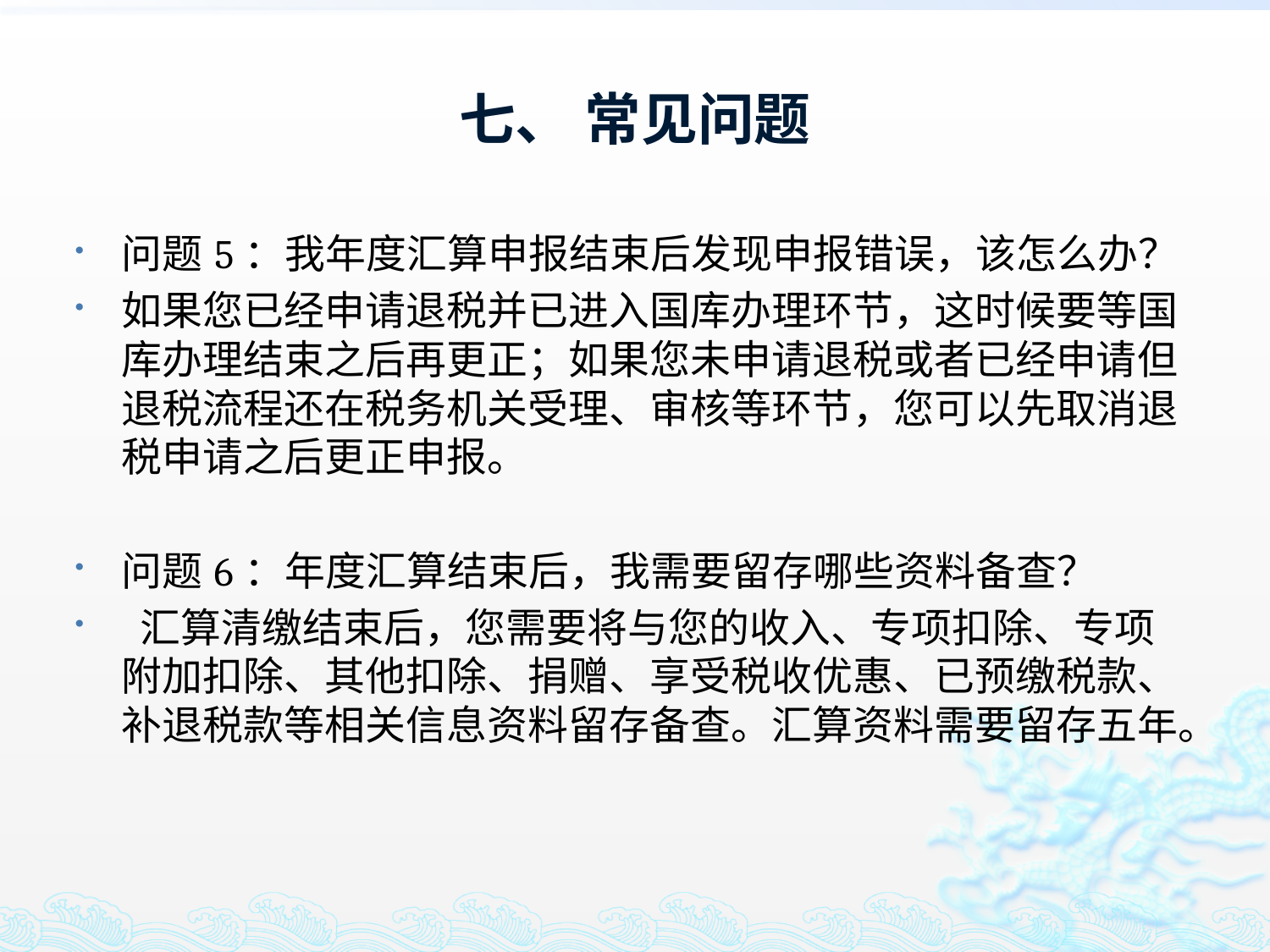

# 七、 常见问题
问题5：我年度汇算申报结束后发现申报错误，该怎么办？
如果您已经申请退税并已进入国库办理环节，这时候要等国库办理结束之后再更正；如果您未申请退税或者已经申请但退税流程还在税务机关受理、审核等环节，您可以先取消退税申请之后更正申报。

问题6：年度汇算结束后，我需要留存哪些资料备查？
 汇算清缴结束后，您需要将与您的收入、专项扣除、专项附加扣除、其他扣除、捐赠、享受税收优惠、已预缴税款、 补退税款等相关信息资料留存备查。汇算资料需要留存五年。